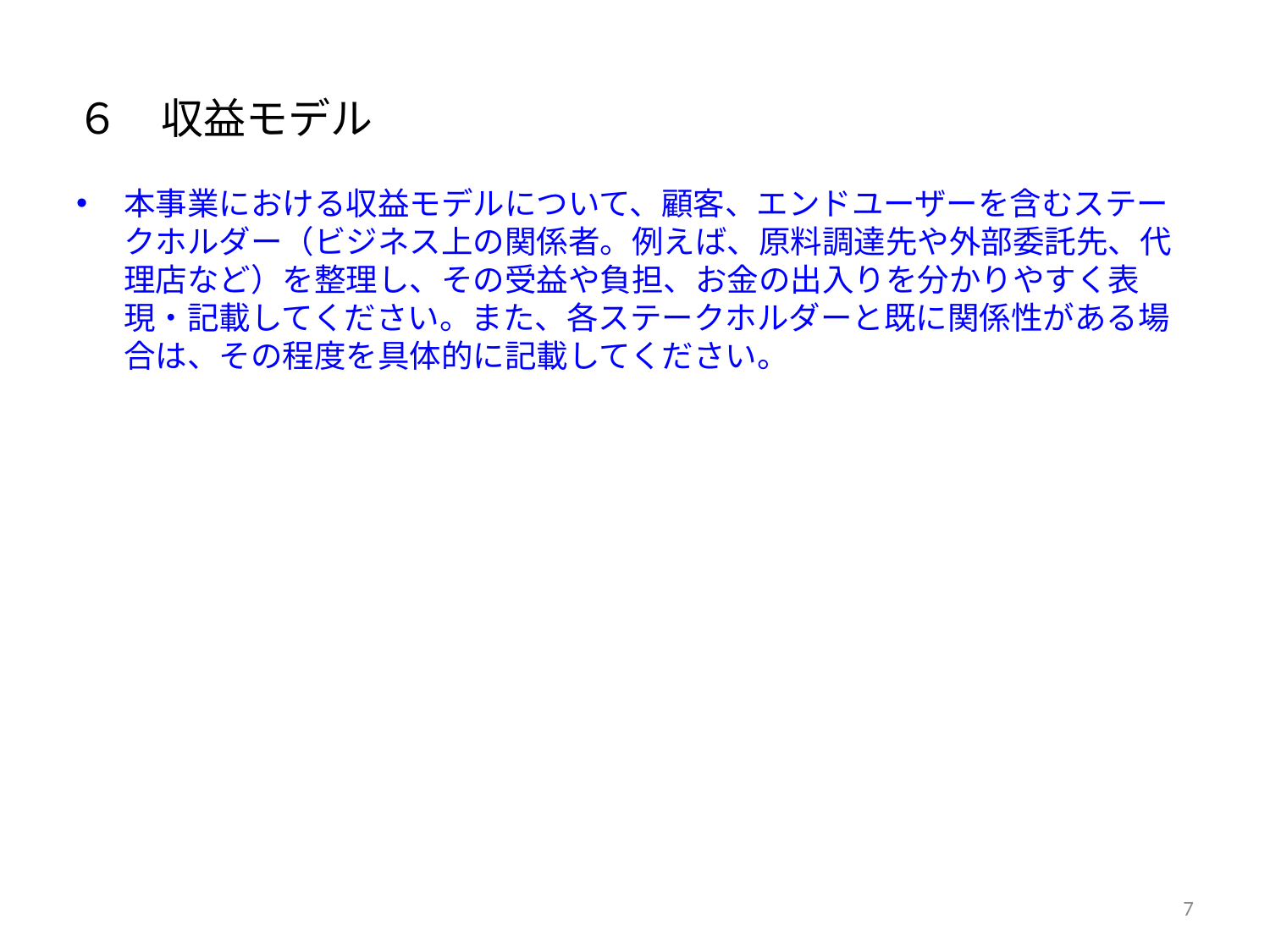

# ６　収益モデル
本事業における収益モデルについて、顧客、エンドユーザーを含むステークホルダー（ビジネス上の関係者。例えば、原料調達先や外部委託先、代理店など）を整理し、その受益や負担、お金の出入りを分かりやすく表現・記載してください。また、各ステークホルダーと既に関係性がある場合は、その程度を具体的に記載してください。
7